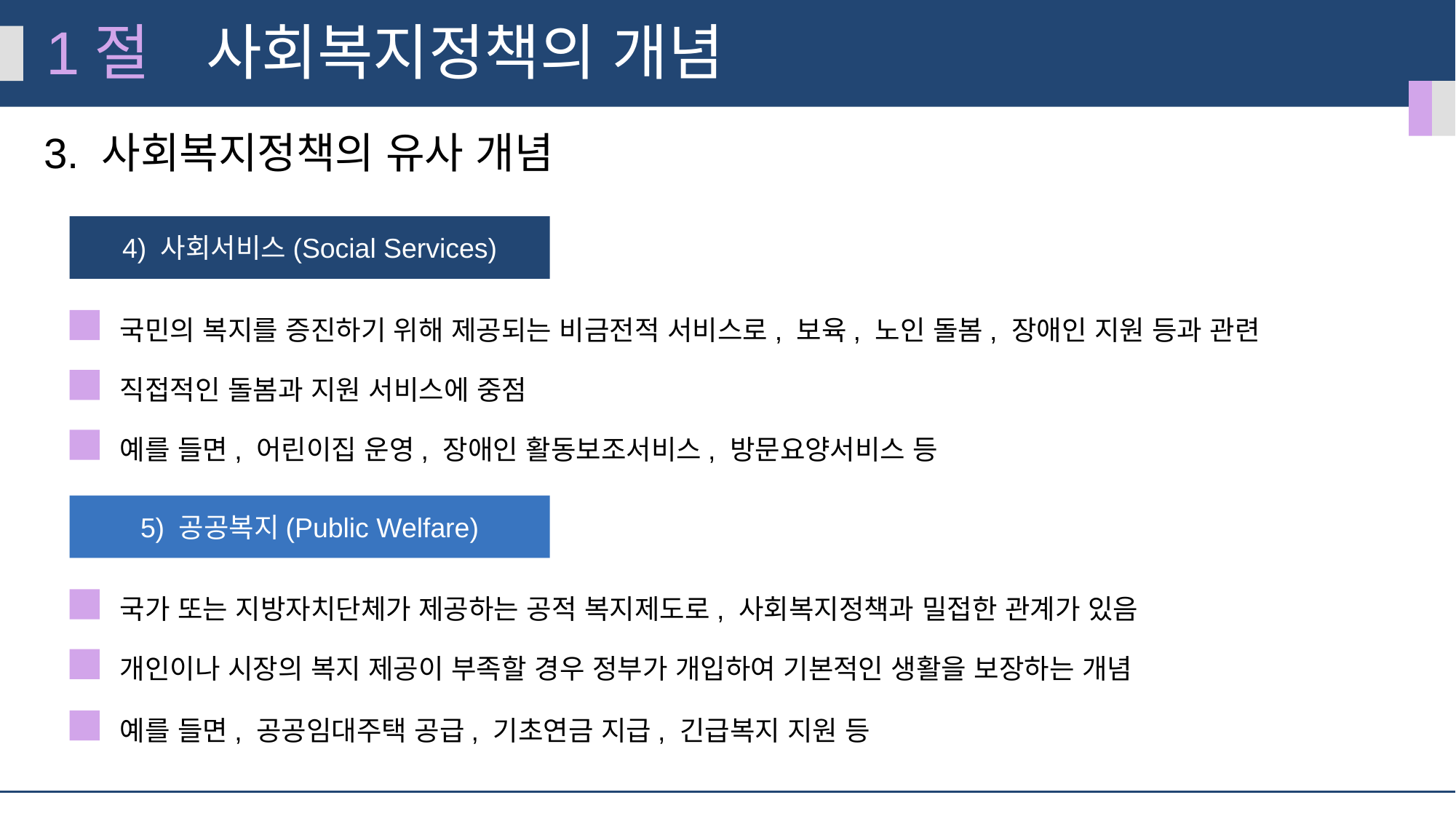

1절
사회복지정책의 개념
3. 사회복지정책의 유사 개념
4) 사회서비스(Social Services)
국민의 복지를 증진하기 위해 제공되는 비금전적 서비스로, 보육, 노인 돌봄, 장애인 지원 등과 관련

직접적인 돌봄과 지원 서비스에 중점

예를 들면, 어린이집 운영, 장애인 활동보조서비스, 방문요양서비스 등

5) 공공복지(Public Welfare)
국가 또는 지방자치단체가 제공하는 공적 복지제도로, 사회복지정책과 밀접한 관계가 있음

개인이나 시장의 복지 제공이 부족할 경우 정부가 개입하여 기본적인 생활을 보장하는 개념

예를 들면, 공공임대주택 공급, 기초연금 지급, 긴급복지 지원 등